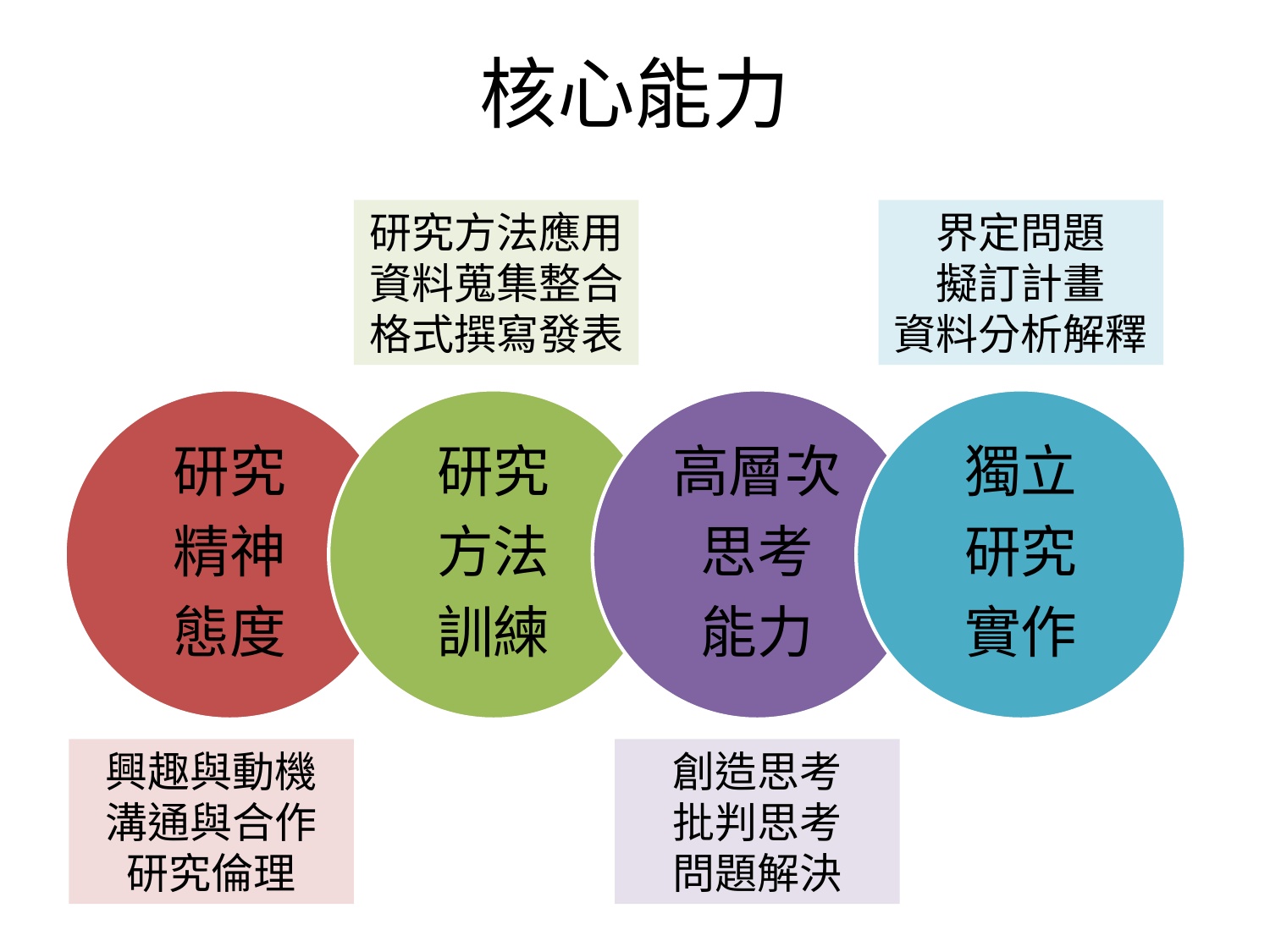

核心能力
界定問題
擬訂計畫
資料分析解釋
研究方法應用
資料蒐集整合
格式撰寫發表
研究
精神
態度
研究
方法
訓練
高層次
思考
能力
獨立
研究
實作
興趣與動機
溝通與合作
研究倫理
創造思考
批判思考
問題解決